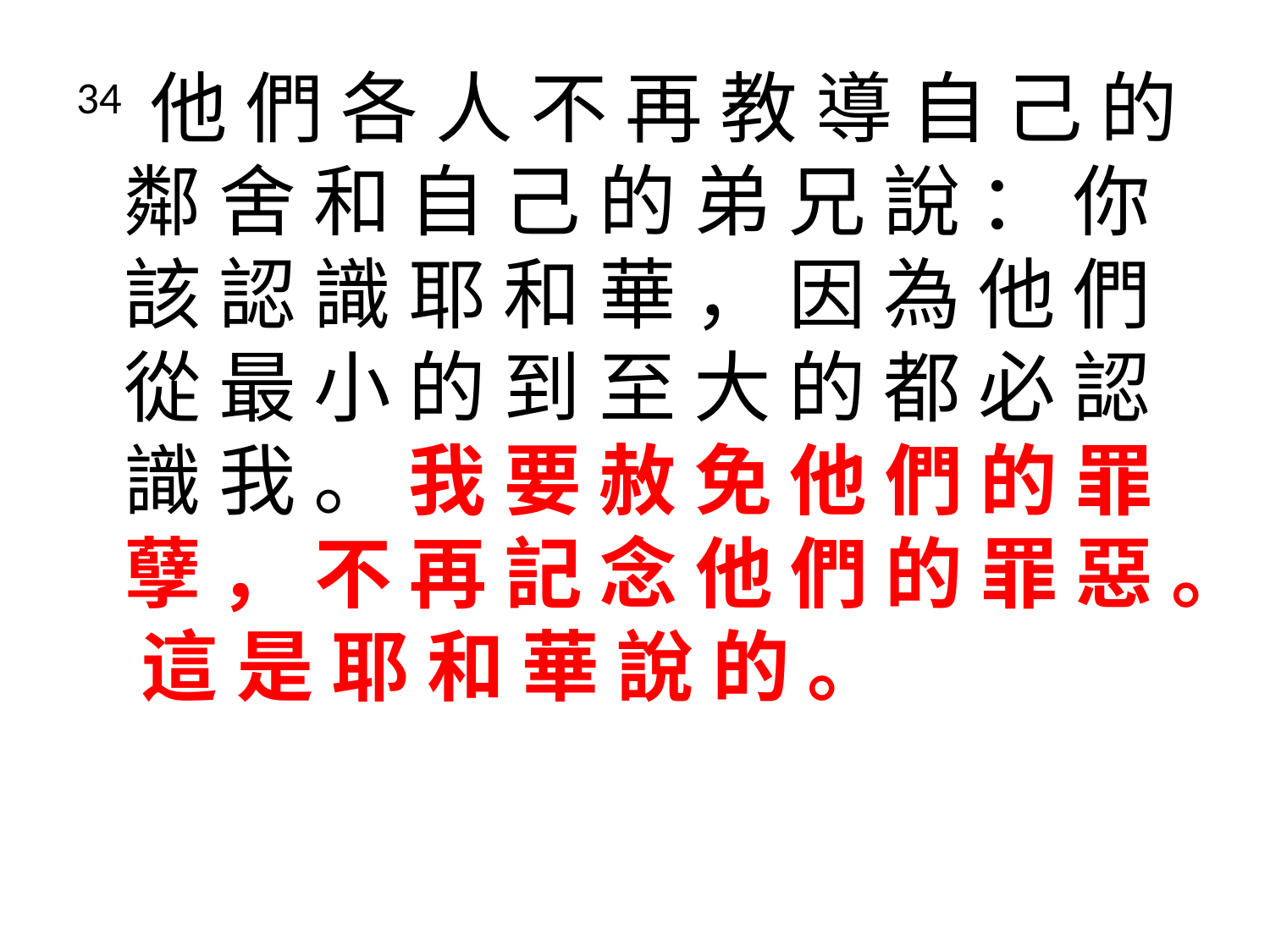

34 他 們 各 人 不 再 教 導 自 己 的 鄰 舍 和 自 己 的 弟 兄 說 ： 你 該 認 識 耶 和 華 ， 因 為 他 們 從 最 小 的 到 至 大 的 都 必 認 識 我 。 我 要 赦 免 他 們 的 罪 孽 ， 不 再 記 念 他 們 的 罪 惡 。 這 是 耶 和 華 說 的 。